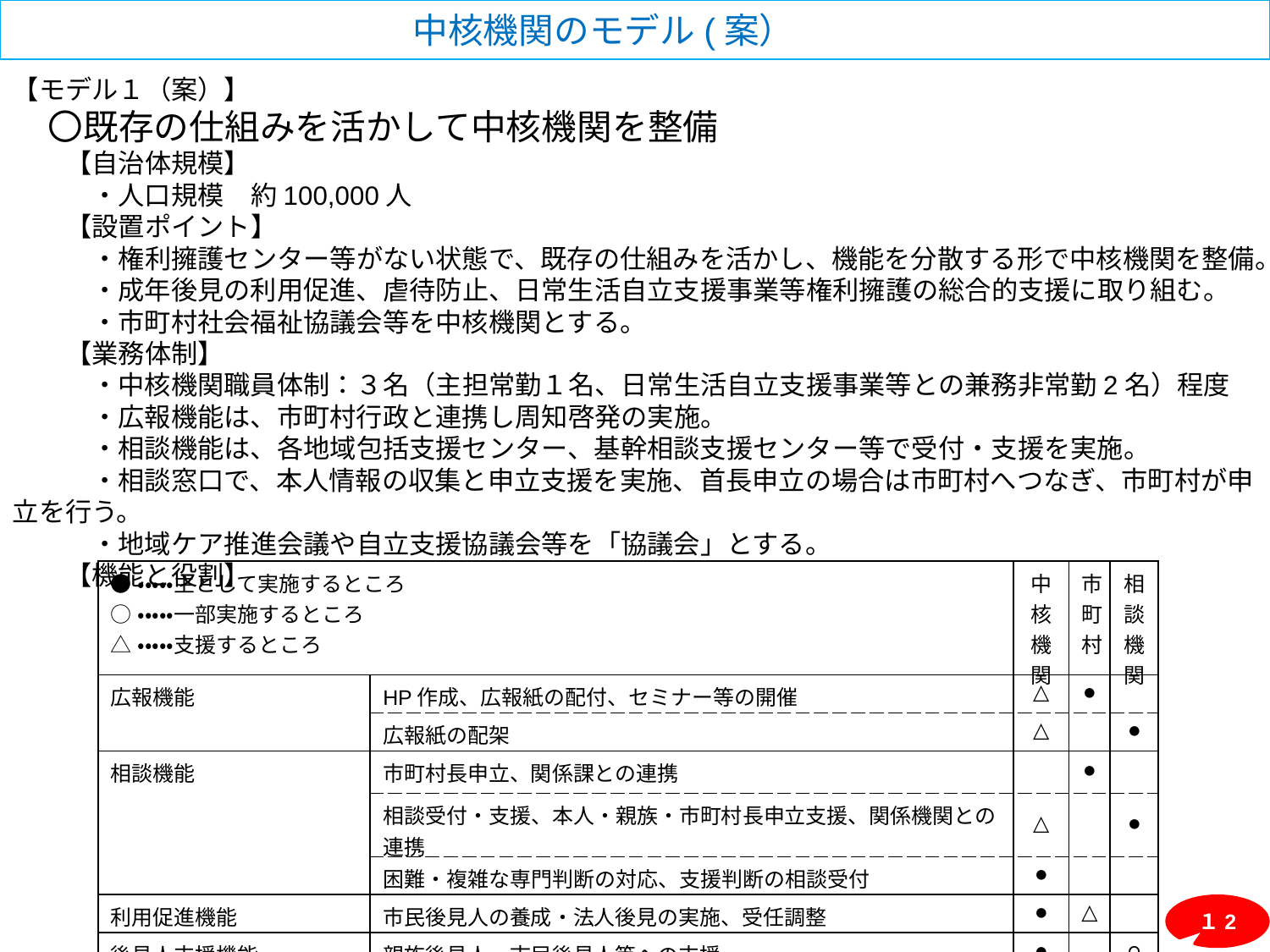

中核機関のモデル(案）
【モデル１（案）】
　〇既存の仕組みを活かして中核機関を整備
　　【自治体規模】
　　　・人口規模　約100,000人
　　【設置ポイント】
　　　・権利擁護センター等がない状態で、既存の仕組みを活かし、機能を分散する形で中核機関を整備。
　　　・成年後見の利用促進、虐待防止、日常生活自立支援事業等権利擁護の総合的支援に取り組む。
　　　・市町村社会福祉協議会等を中核機関とする。
　　【業務体制】
　　　・中核機関職員体制：３名（主担常勤１名、日常生活自立支援事業等との兼務非常勤2名）程度
　　　・広報機能は、市町村行政と連携し周知啓発の実施。
　　　・相談機能は、各地域包括支援センター、基幹相談支援センター等で受付・支援を実施。
　　　・相談窓口で、本人情報の収集と申立支援を実施、首長申立の場合は市町村へつなぎ、市町村が申立を行う。
　　　・地域ケア推進会議や自立支援協議会等を「協議会」とする。
　　【機能と役割】
| ●・・・・・主として実施するところ ○・・・・・一部実施するところ △・・・・・支援するところ |  | 中核機関 | 市町村 | 相談機関 |
| --- | --- | --- | --- | --- |
| 広報機能 | HP作成、広報紙の配付、セミナー等の開催 | △ | ● |  |
|  | 広報紙の配架 | △ |  | ● |
| 相談機能 | 市町村長申立、関係課との連携 |  | ● |  |
|  | 相談受付・支援、本人・親族・市町村長申立支援、関係機関との連携 | △ |  | ● |
|  | 困難・複雑な専門判断の対応、支援判断の相談受付 | ● |  |  |
| 利用促進機能 | 市民後見人の養成・法人後見の実施、受任調整 | ● | △ |  |
| 後見人支援機能 | 親族後見人、市民後見人等への支援 | ● |  | ○ |
１2